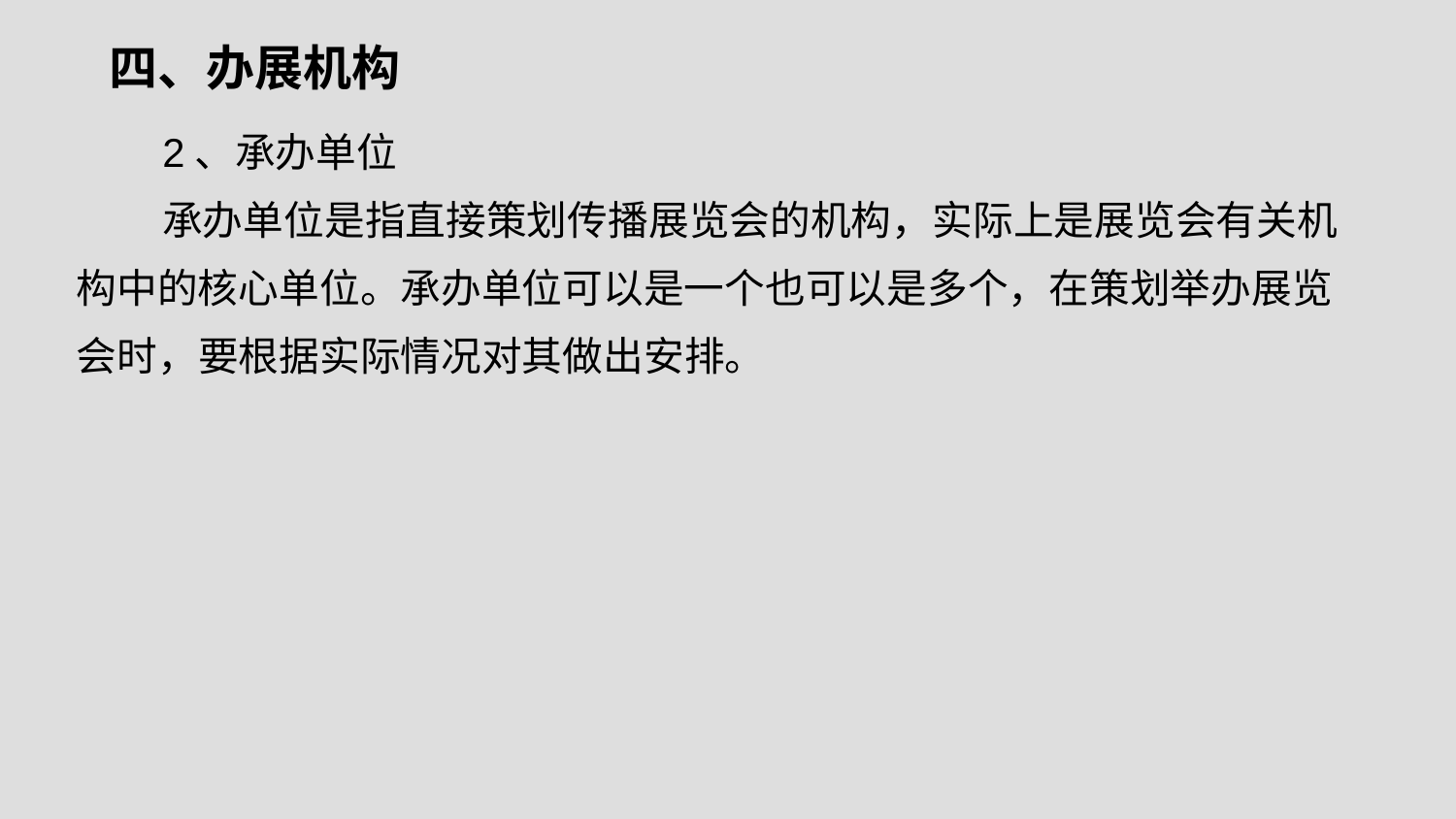

# 四、办展机构
2、承办单位
承办单位是指直接策划传播展览会的机构，实际上是展览会有关机构中的核心单位。承办单位可以是一个也可以是多个，在策划举办展览会时，要根据实际情况对其做出安排。